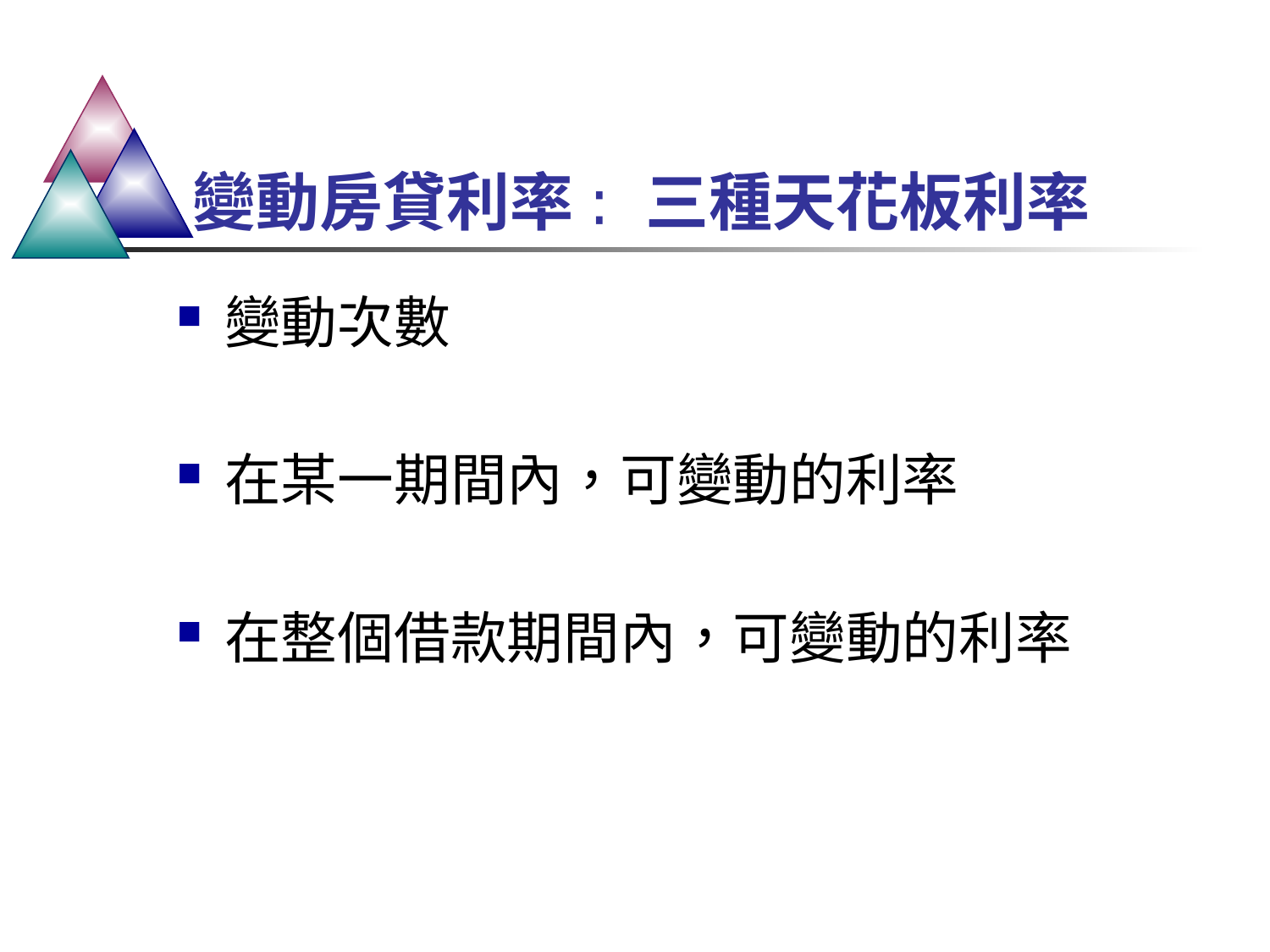

# 變動房貸利率: 三種天花板利率
變動次數

在某一期間內，可變動的利率

在整個借款期間內，可變動的利率